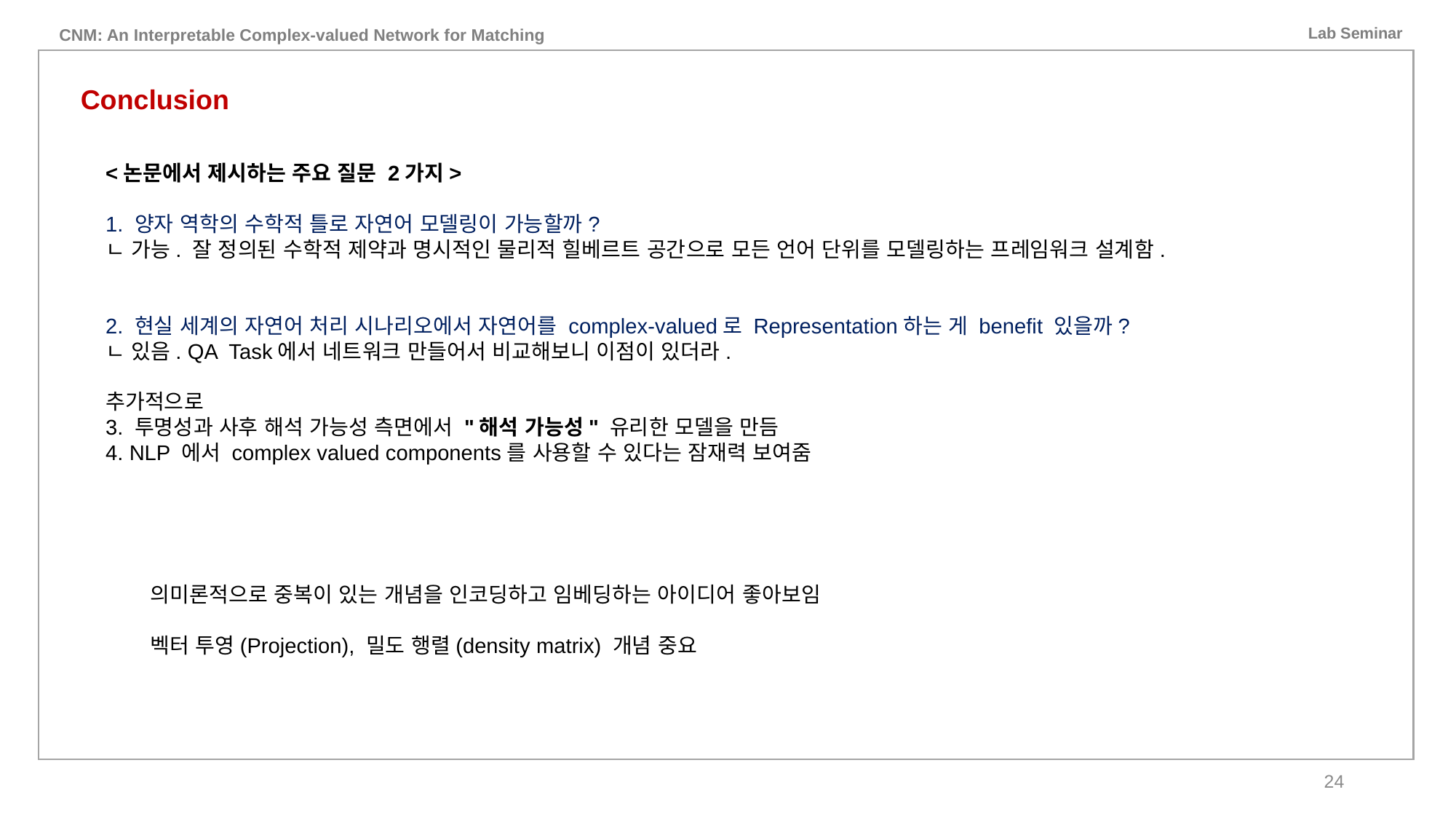

Lab Seminar
CNM: An Interpretable Complex-valued Network for Matching

Conclusion
<논문에서 제시하는 주요 질문 2가지>

1. 양자 역학의 수학적 틀로 자연어 모델링이 가능할까?
ㄴ 가능. 잘 정의된 수학적 제약과 명시적인 물리적 힐베르트 공간으로 모든 언어 단위를 모델링하는 프레임워크 설계함.

2. 현실 세계의 자연어 처리 시나리오에서 자연어를 complex-valued로 Representation하는 게 benefit 있을까?
ㄴ 있음. QA  Task에서 네트워크 만들어서 비교해보니 이점이 있더라.

추가적으로
3. 투명성과 사후 해석 가능성 측면에서 "해석 가능성" 유리한 모델을 만듬
4. NLP 에서 complex valued components를 사용할 수 있다는 잠재력 보여줌
의미론적으로 중복이 있는 개념을 인코딩하고 임베딩하는 아이디어 좋아보임

벡터 투영(Projection), 밀도 행렬(density matrix) 개념 중요
24